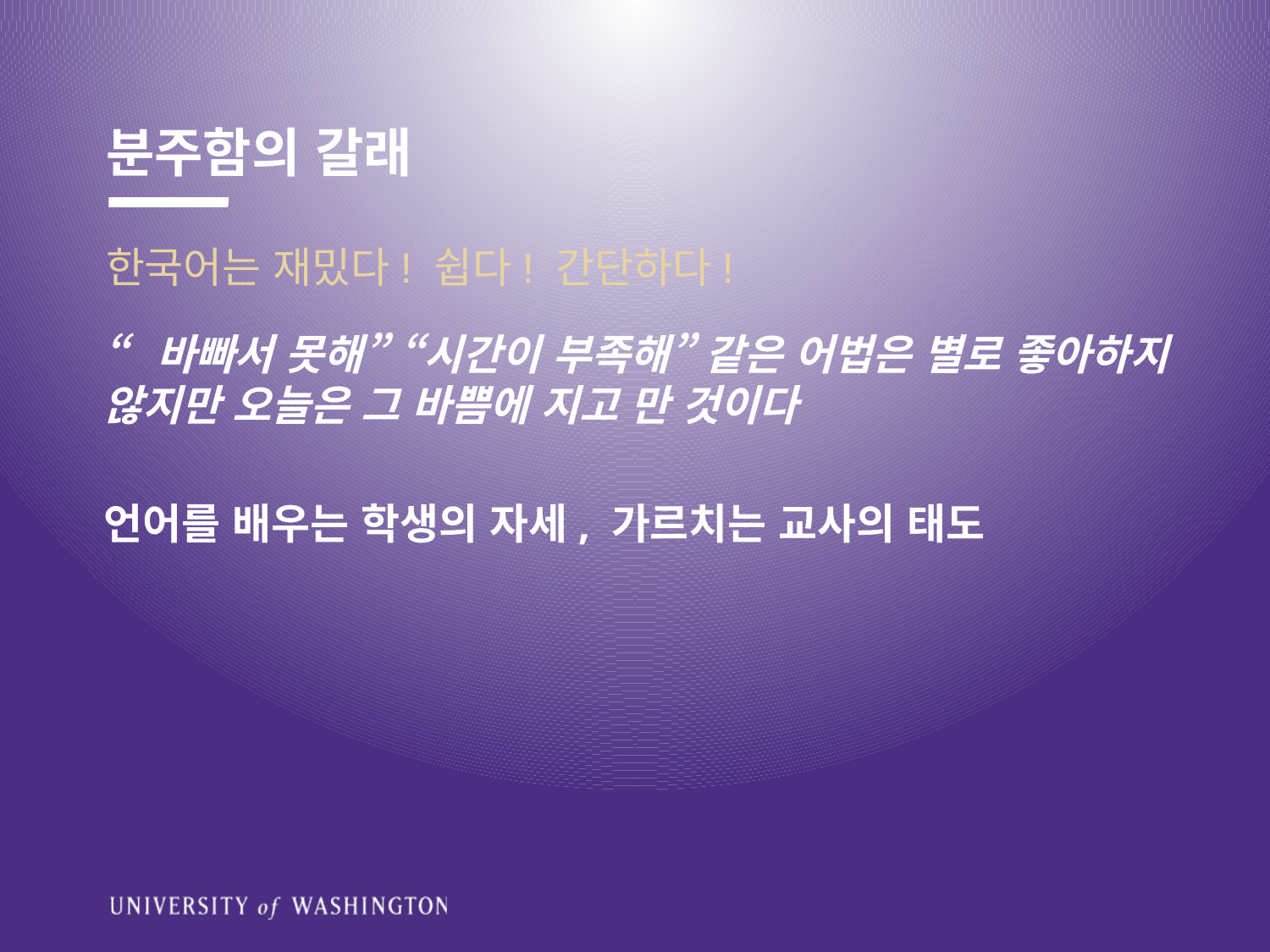

# 분주함의 갈래
한국어는 재밌다! 쉽다! 간단하다!
“바빠서 못해” “시간이 부족해” 같은 어법은 별로 좋아하지 않지만 오늘은 그 바쁨에 지고 만 것이다

언어를 배우는 학생의 자세, 가르치는 교사의 태도